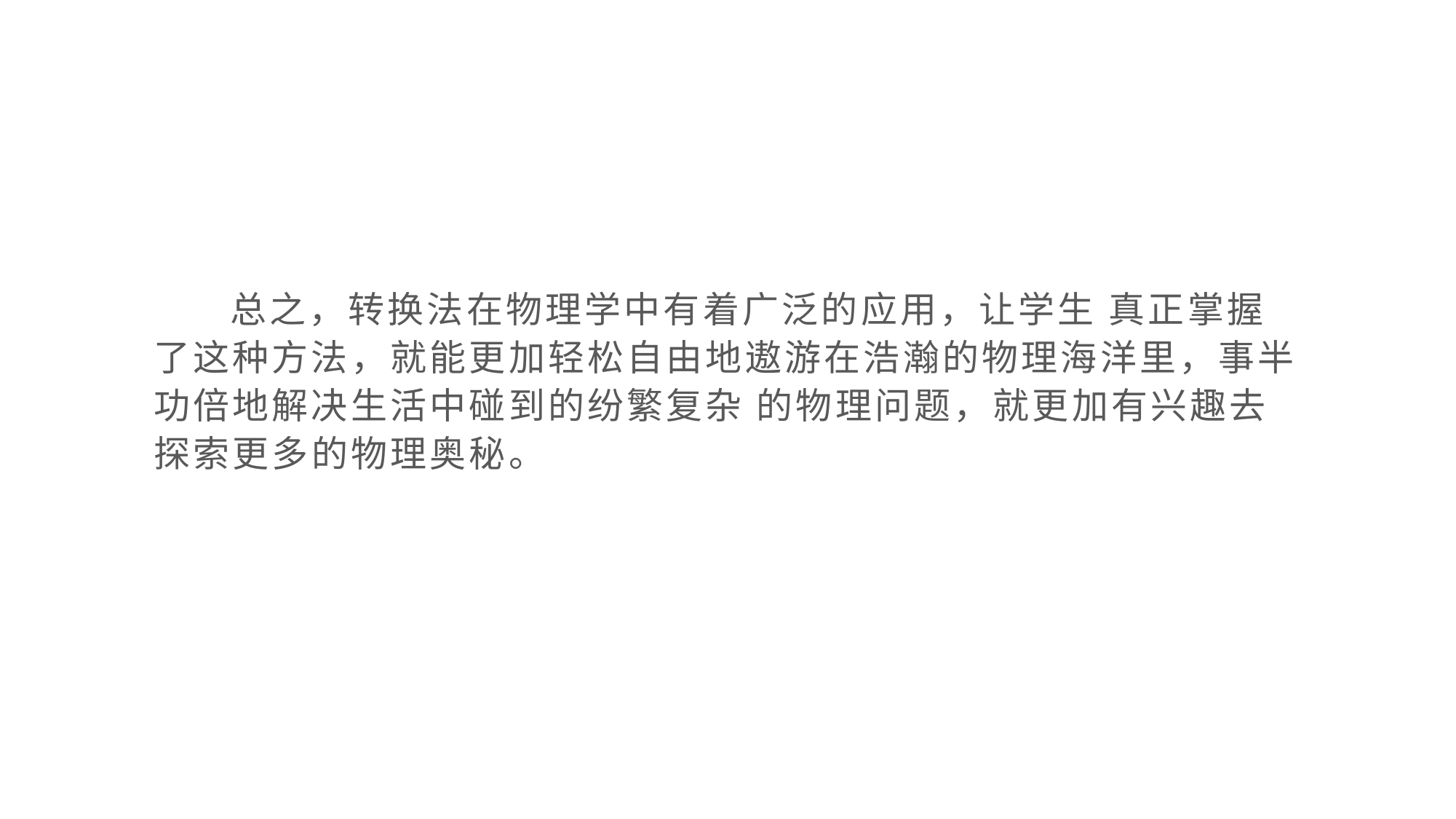

总之，转换法在物理学中有着广泛的应用，让学生 真正掌握了这种方法，就能更加轻松自由地遨游在浩瀚的物理海洋里，事半功倍地解决生活中碰到的纷繁复杂 的物理问题，就更加有兴趣去探索更多的物理奥秘。